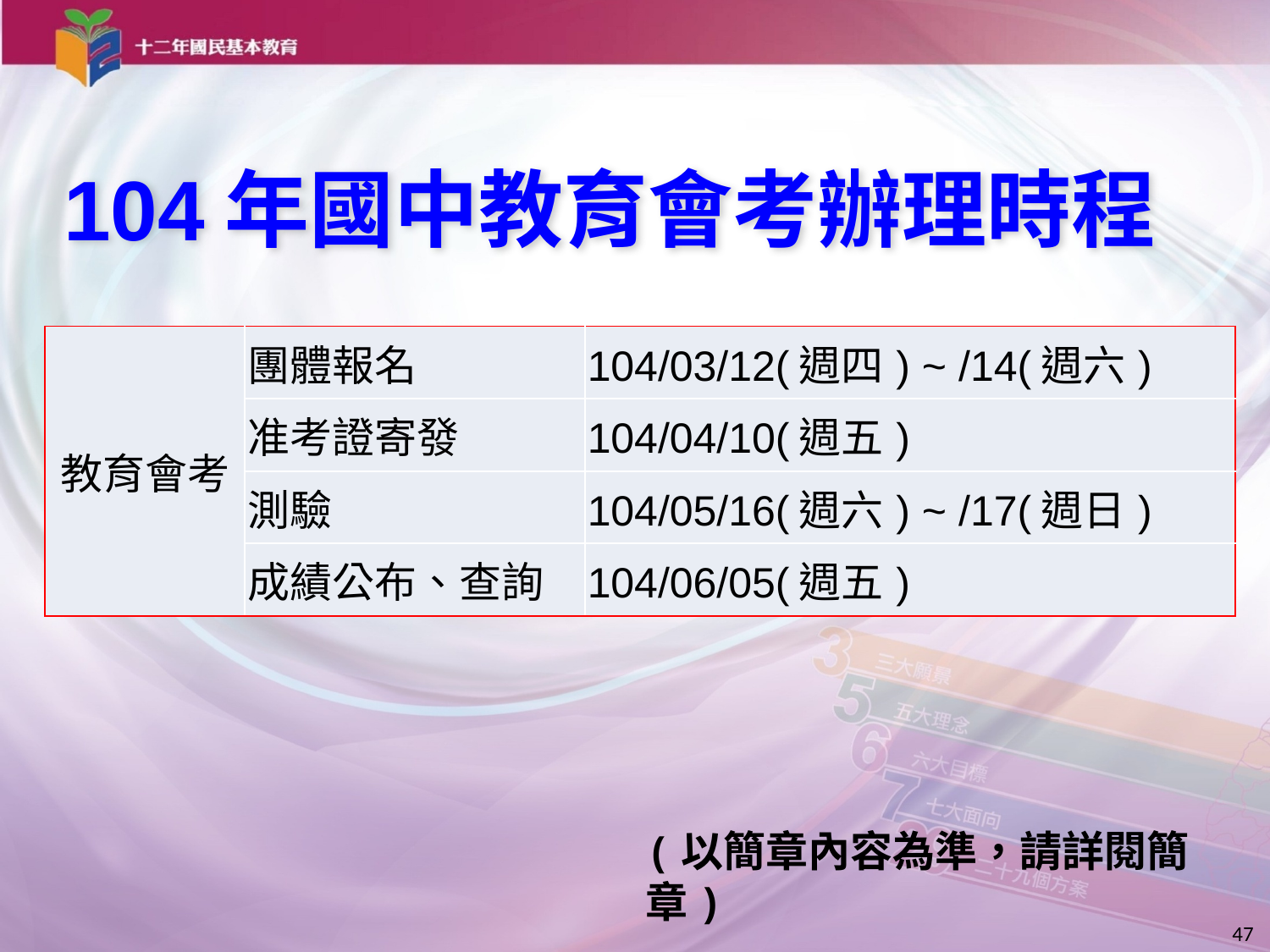

104年國中教育會考辦理時程
| 教育會考 | 團體報名 | 104/03/12(週四) ~ /14(週六) |
| --- | --- | --- |
|  | 准考證寄發 | 104/04/10(週五) |
|  | 測驗 | 104/05/16(週六) ~ /17(週日) |
|  | 成績公布、查詢 | 104/06/05(週五) |
(以簡章內容為準，請詳閱簡章)